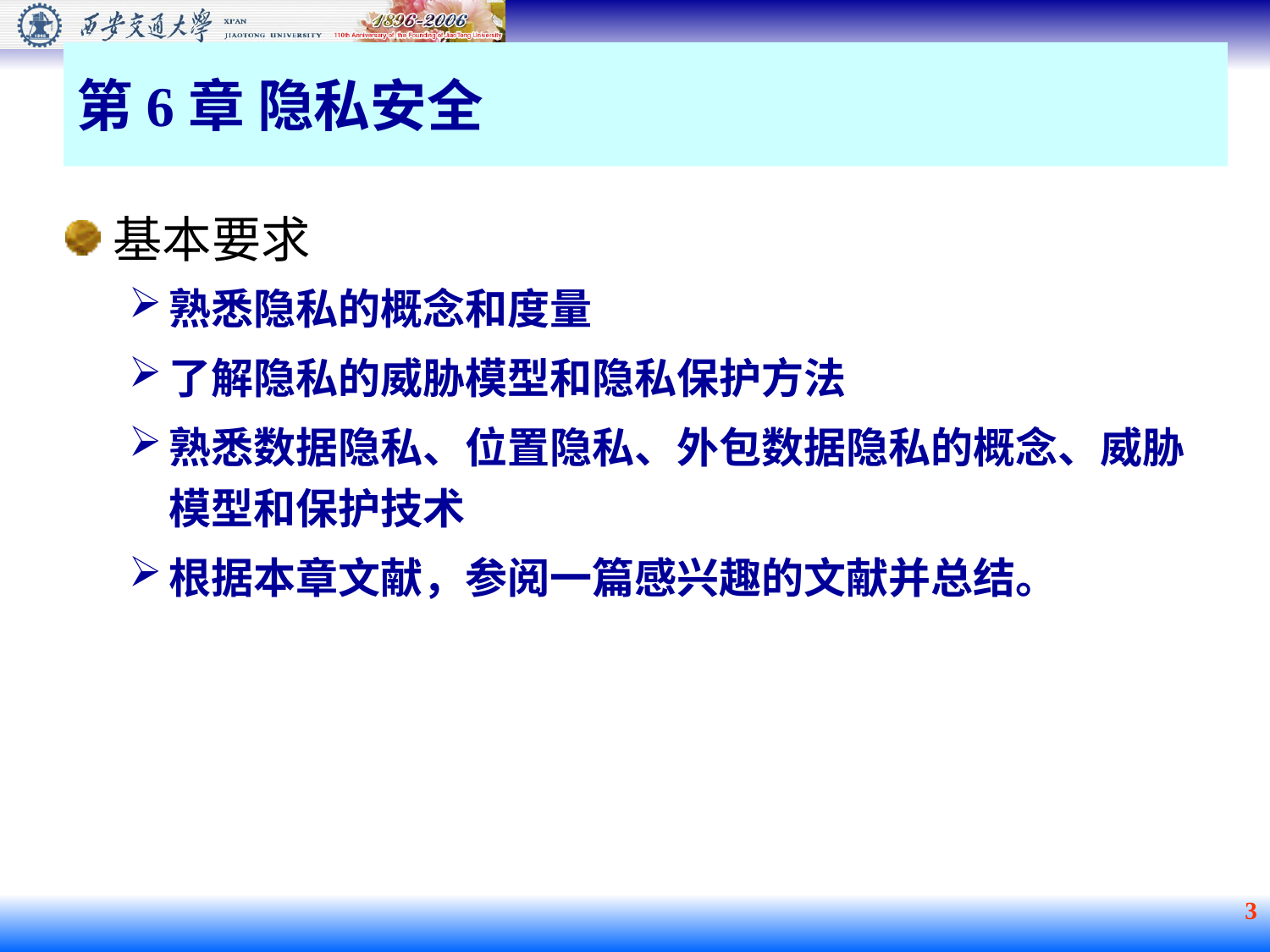

第6章 隐私安全
基本要求
熟悉隐私的概念和度量
了解隐私的威胁模型和隐私保护方法
熟悉数据隐私、位置隐私、外包数据隐私的概念、威胁模型和保护技术
根据本章文献，参阅一篇感兴趣的文献并总结。

 3